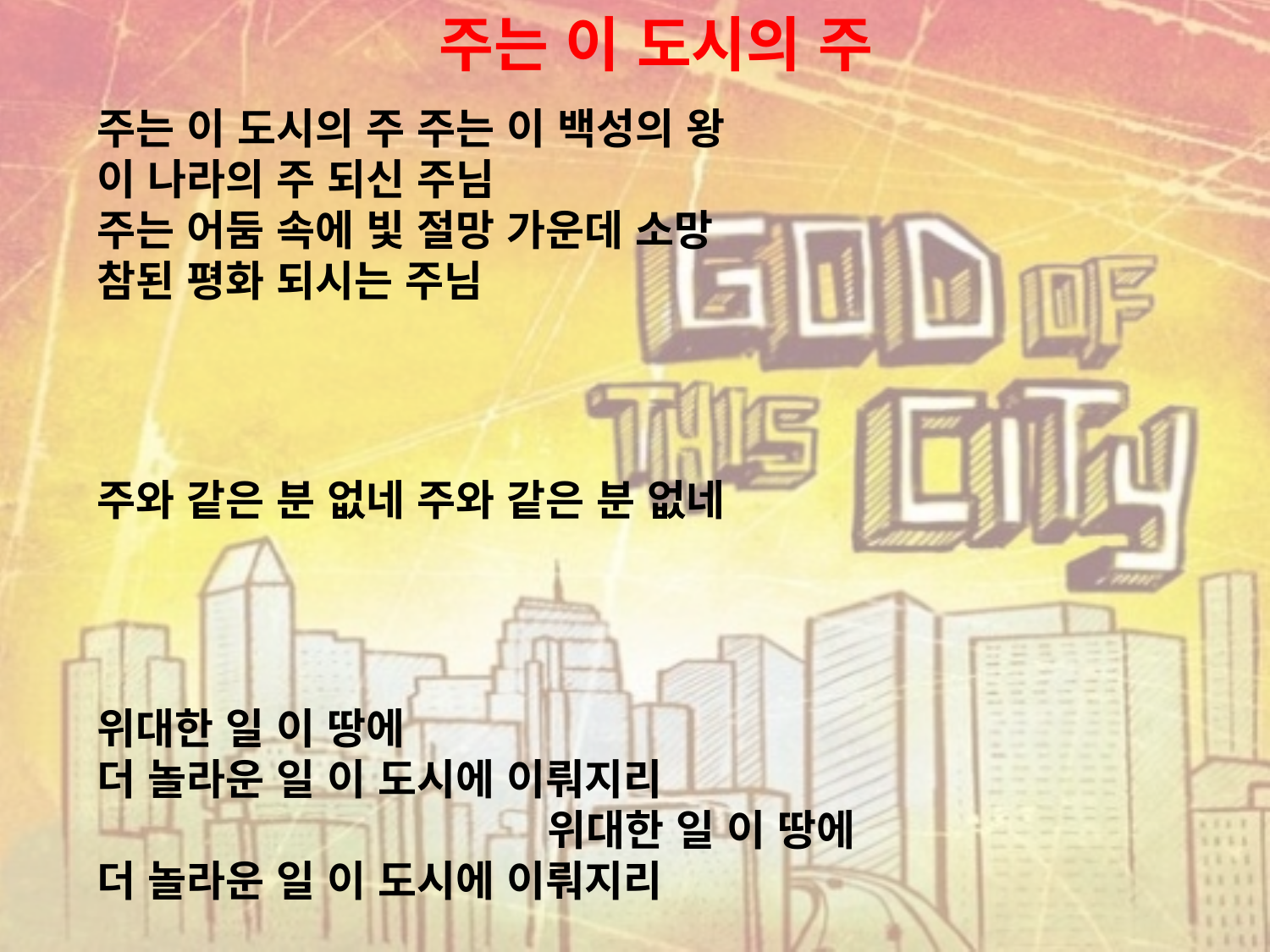

# 주는 이 도시의 주
주는 이 도시의 주 주는 이 백성의 왕
이 나라의 주 되신 주님
주는 어둠 속에 빛 절망 가운데 소망
참된 평화 되시는 주님

주와 같은 분 없네 주와 같은 분 없네

위대한 일 이 땅에
더 놀라운 일 이 도시에 이뤄지리                                                            위대한 일 이 땅에
더 놀라운 일 이 도시에 이뤄지리